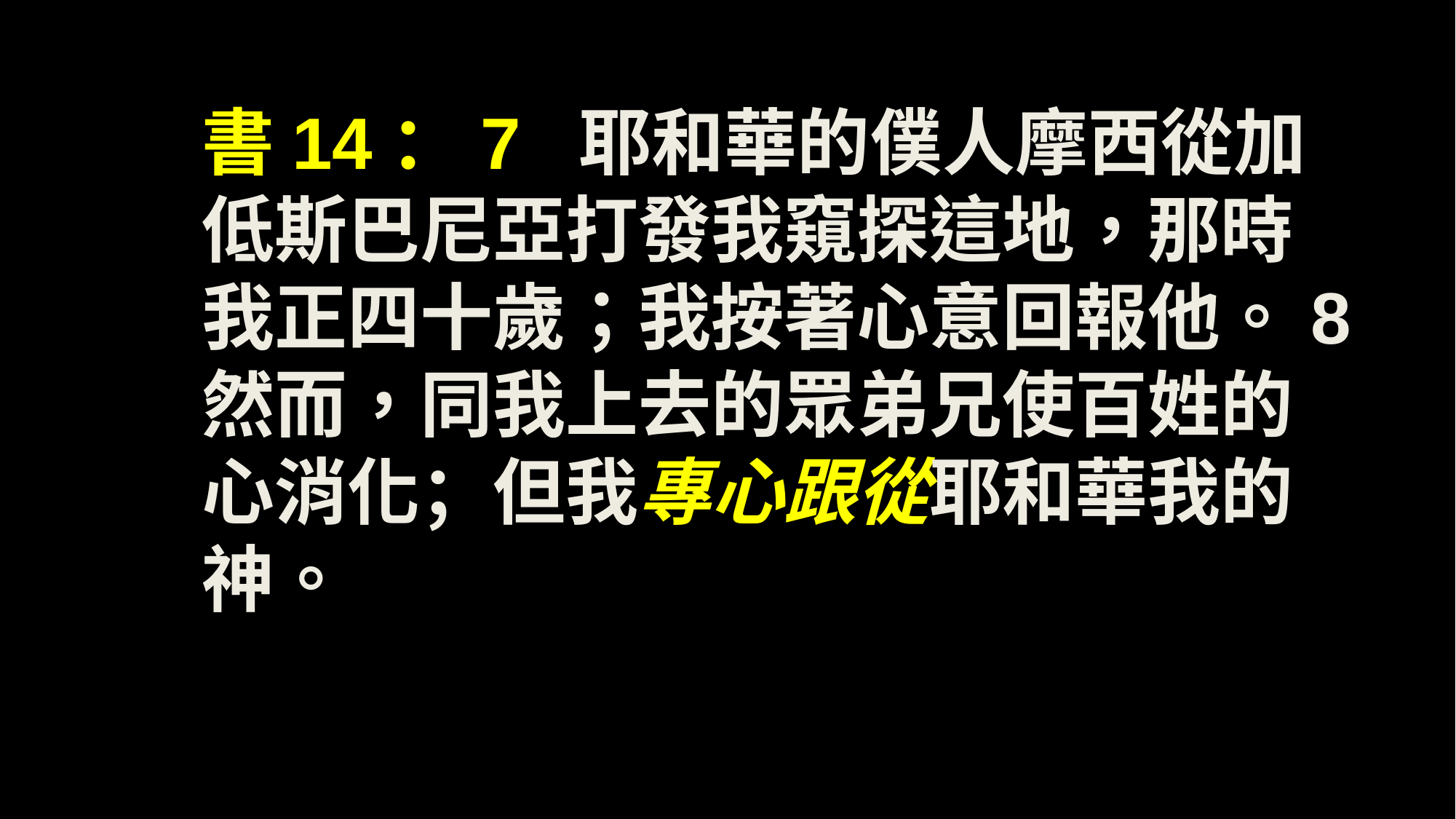

書14：7  耶和華的僕人摩西從加低斯巴尼亞打發我窺探這地，那時我正四十歲；我按著心意回報他。8 然而，同我上去的眾弟兄使百姓的心消化；但我專心跟從耶和華我的神。